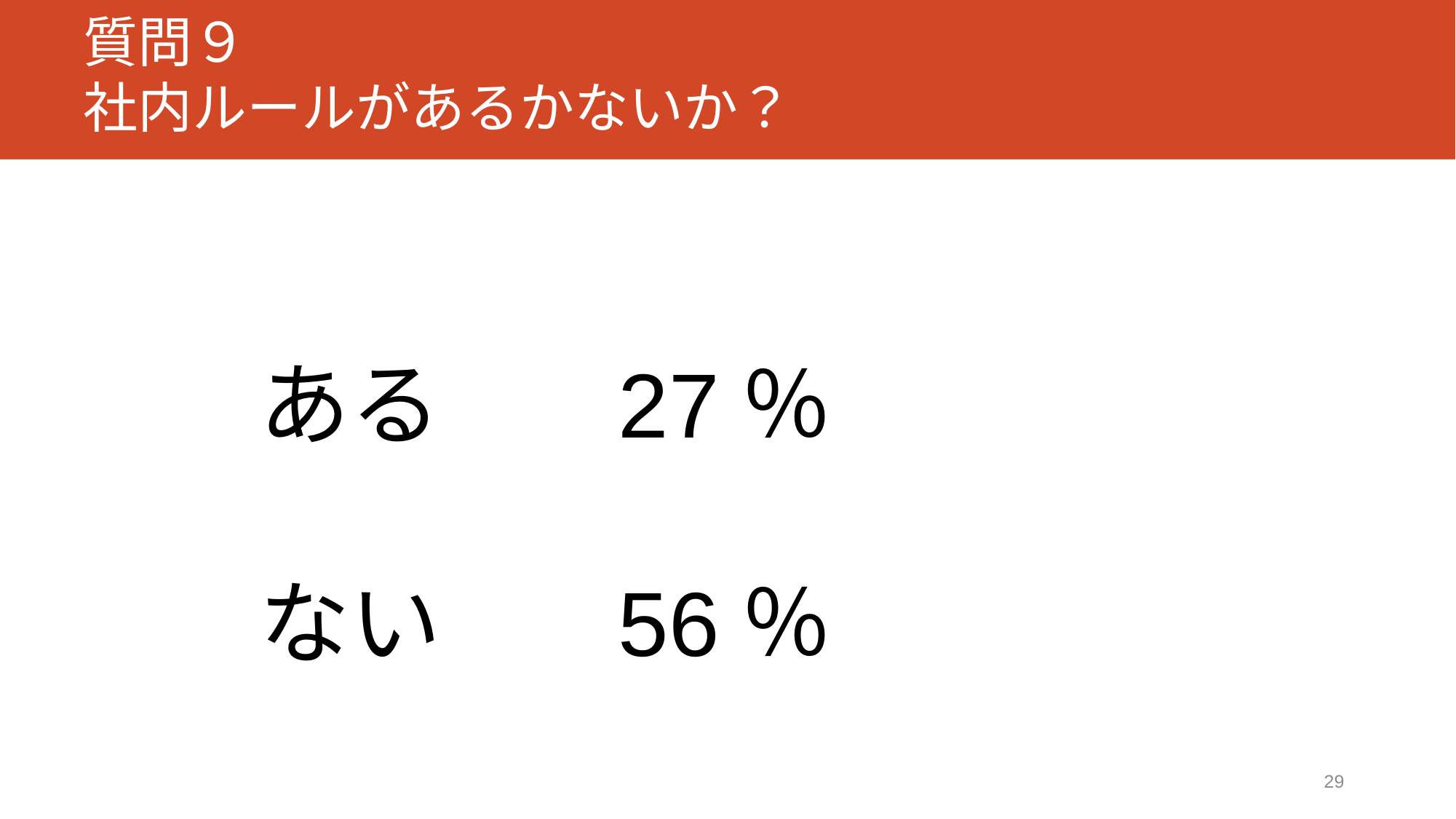

# 質問９ 社内ルールがあるかないか？
ある

ない
27％

56％
29